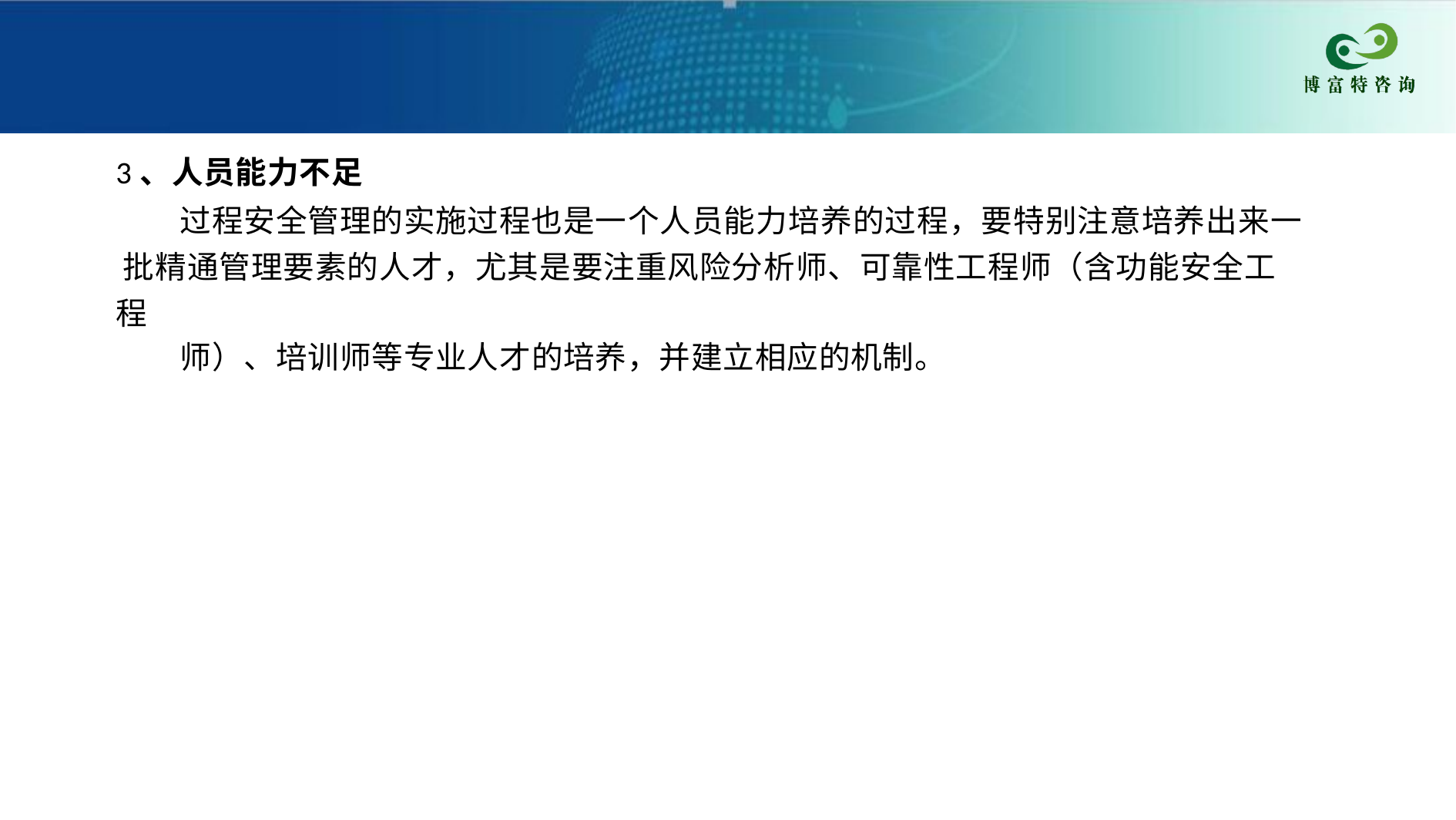

3、人员能力不足
过程安全管理的实施过程也是一个人员能力培养的过程，要特别注意培养出来一  批精通管理要素的人才，尤其是要注重风险分析师、可靠性工程师（含功能安全工程
师）、培训师等专业人才的培养，并建立相应的机制。